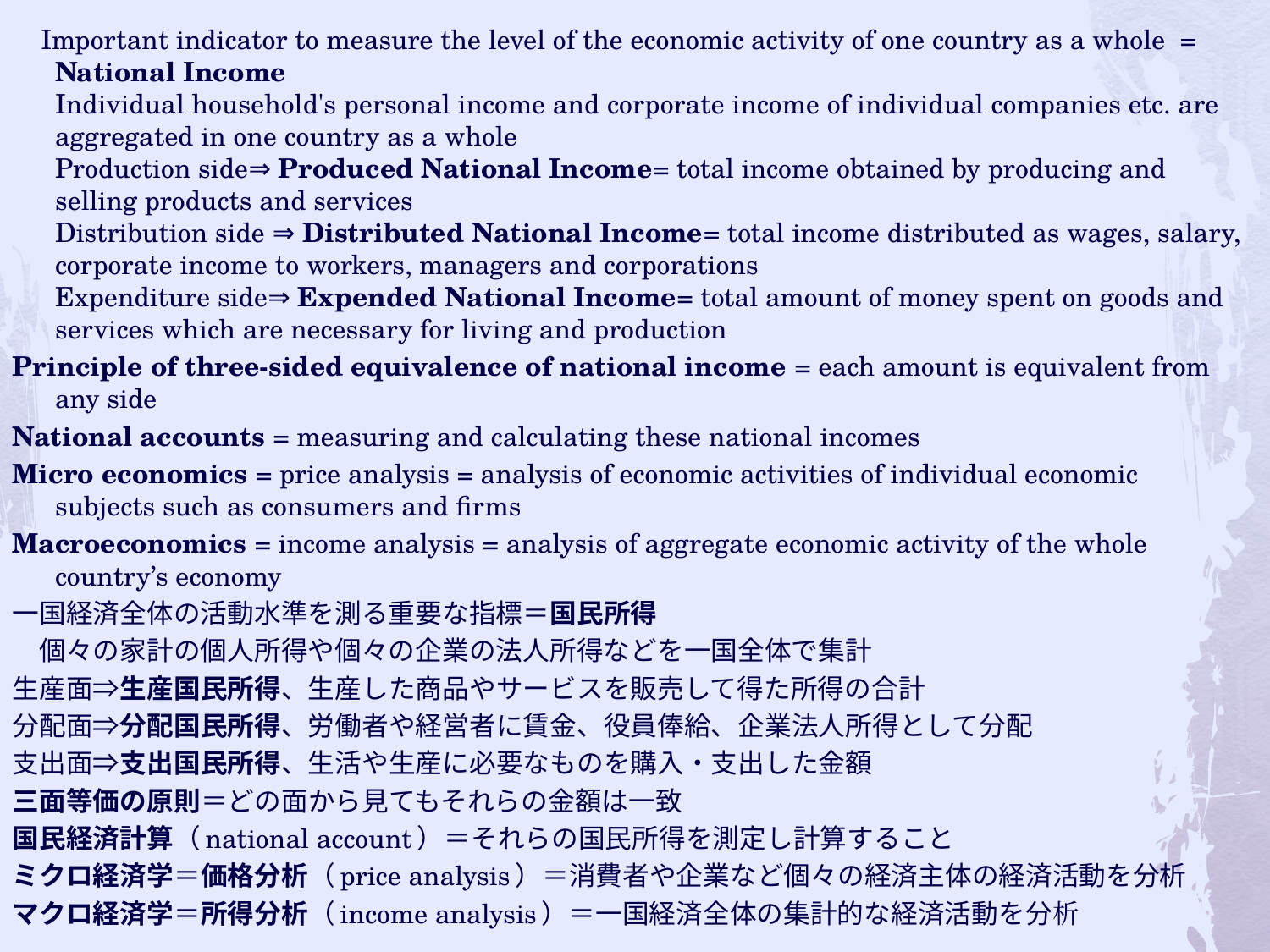

Important indicator to measure the level of the economic activity of one country as a whole  = National Income
Individual household's personal income and corporate income of individual companies etc. are aggregated in one country as a whole
Production side⇒ Produced National Income= total income obtained by producing and selling products and services
Distribution side ⇒ Distributed National Income= total income distributed as wages, salary, corporate income to workers, managers and corporations
Expenditure side⇒ Expended National Income= total amount of money spent on goods and services which are necessary for living and production
Principle of three-sided equivalence of national income = each amount is equivalent from any side
National accounts = measuring and calculating these national incomes
Micro economics = price analysis = analysis of economic activities of individual economic subjects such as consumers and firms
Macroeconomics = income analysis = analysis of aggregate economic activity of the whole country’s economy
一国経済全体の活動水準を測る重要な指標＝国民所得
　個々の家計の個人所得や個々の企業の法人所得などを一国全体で集計
生産面⇒生産国民所得、生産した商品やサービスを販売して得た所得の合計
分配面⇒分配国民所得、労働者や経営者に賃金、役員俸給、企業法人所得として分配
支出面⇒支出国民所得、生活や生産に必要なものを購入・支出した金額
三面等価の原則＝どの面から見てもそれらの金額は一致
国民経済計算（national account）＝それらの国民所得を測定し計算すること
ミクロ経済学＝価格分析（price analysis）＝消費者や企業など個々の経済主体の経済活動を分析
マクロ経済学＝所得分析（income analysis）＝一国経済全体の集計的な経済活動を分析

#